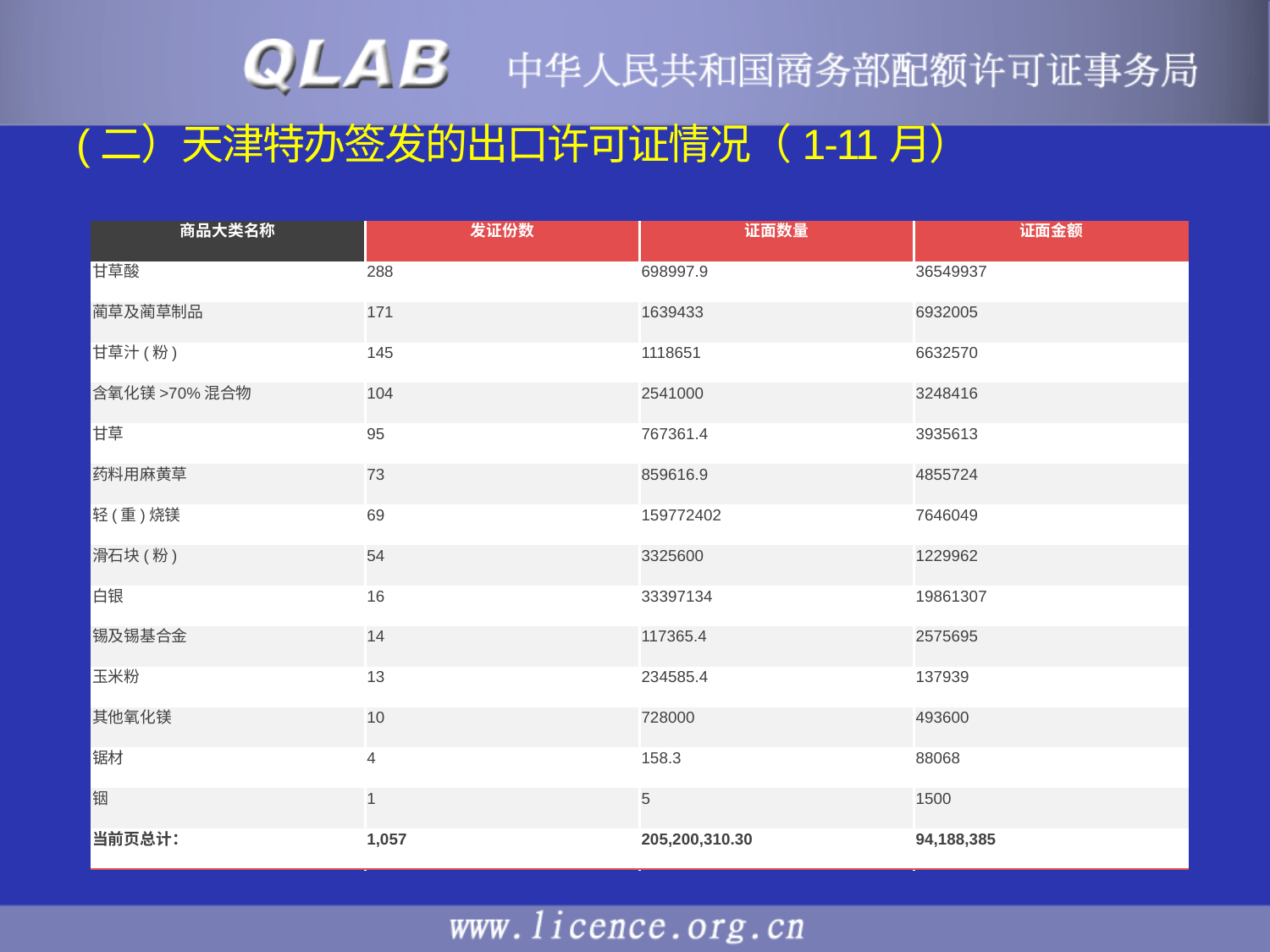

# (二）天津特办签发的出口许可证情况（1-11月）
| 商品大类名称 | 发证份数 | 证面数量 | 证面金额 |
| --- | --- | --- | --- |
| 甘草酸 | 288 | 698997.9 | 36549937 |
| 蔺草及蔺草制品 | 171 | 1639433 | 6932005 |
| 甘草汁(粉) | 145 | 1118651 | 6632570 |
| 含氧化镁>70%混合物 | 104 | 2541000 | 3248416 |
| 甘草 | 95 | 767361.4 | 3935613 |
| 药料用麻黄草 | 73 | 859616.9 | 4855724 |
| 轻(重)烧镁 | 69 | 159772402 | 7646049 |
| 滑石块(粉) | 54 | 3325600 | 1229962 |
| 白银 | 16 | 33397134 | 19861307 |
| 锡及锡基合金 | 14 | 117365.4 | 2575695 |
| 玉米粉 | 13 | 234585.4 | 137939 |
| 其他氧化镁 | 10 | 728000 | 493600 |
| 锯材 | 4 | 158.3 | 88068 |
| 铟 | 1 | 5 | 1500 |
| 当前页总计： | 1,057 | 205,200,310.30 | 94,188,385 |